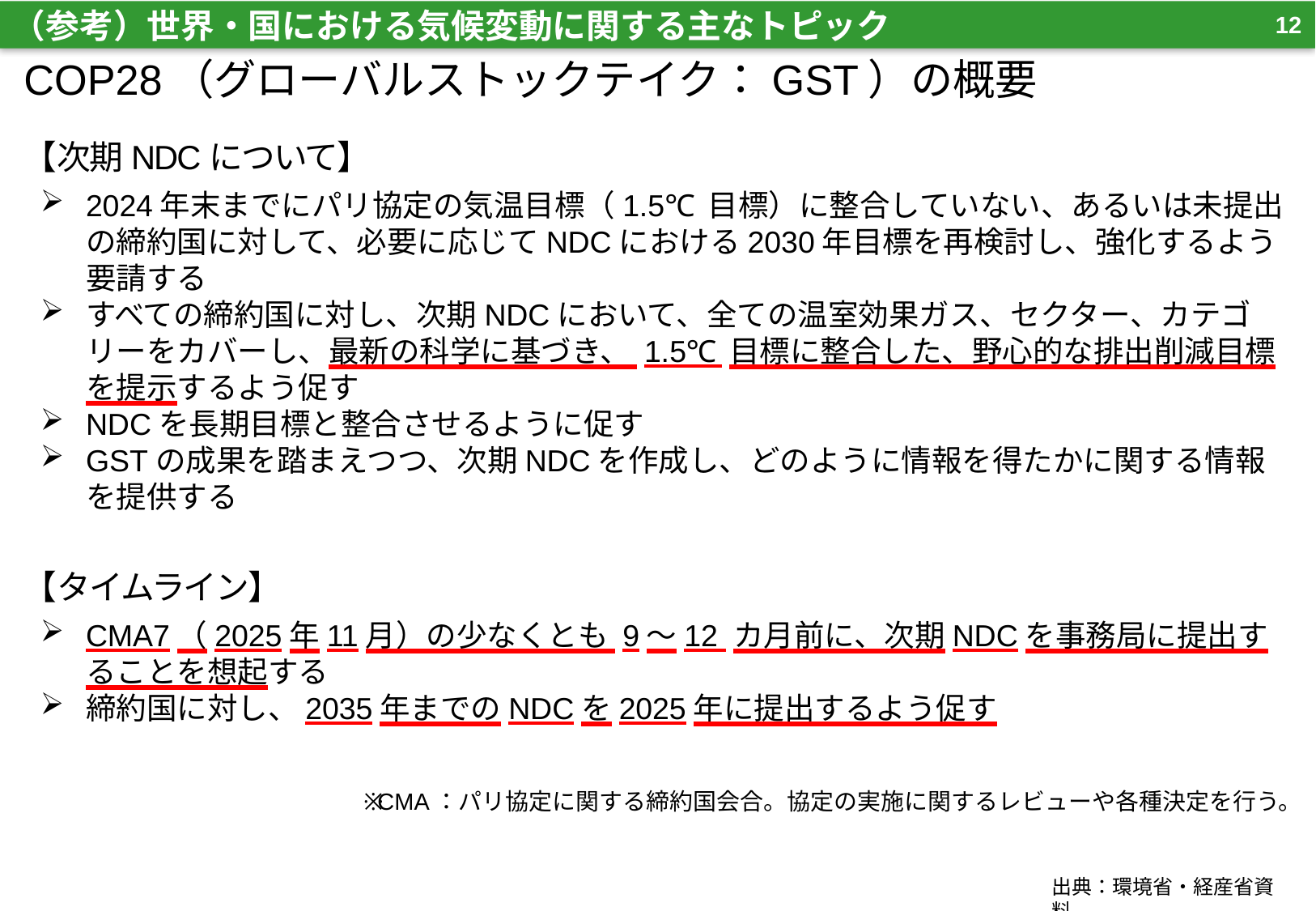

12
12
（参考）世界・国における気候変動に関する主なトピック
COP28（グローバルストックテイク：GST）の概要
【次期NDCについて】
2024年末までにパリ協定の気温目標（1.5℃目標）に整合していない、あるいは未提出の締約国に対して、必要に応じてNDCにおける2030年目標を再検討し、強化するよう要請する
すべての締約国に対し、次期NDCにおいて、全ての温室効果ガス、セクター、カテゴリーをカバーし、最新の科学に基づき、 1.5℃目標に整合した、野心的な排出削減目標を提示するよう促す
NDCを長期目標と整合させるように促す
GSTの成果を踏まえつつ、次期NDCを作成し、どのように情報を得たかに関する情報を提供する
【タイムライン】
CMA7（2025年11月）の少なくとも 9～12 カ月前に、次期NDCを事務局に提出することを想起する
締約国に対し、2035年までのNDCを2025年に提出するよう促す
※CMA：パリ協定に関する締約国会合。協定の実施に関するレビューや各種決定を行う。
出典：環境省・経産省資料